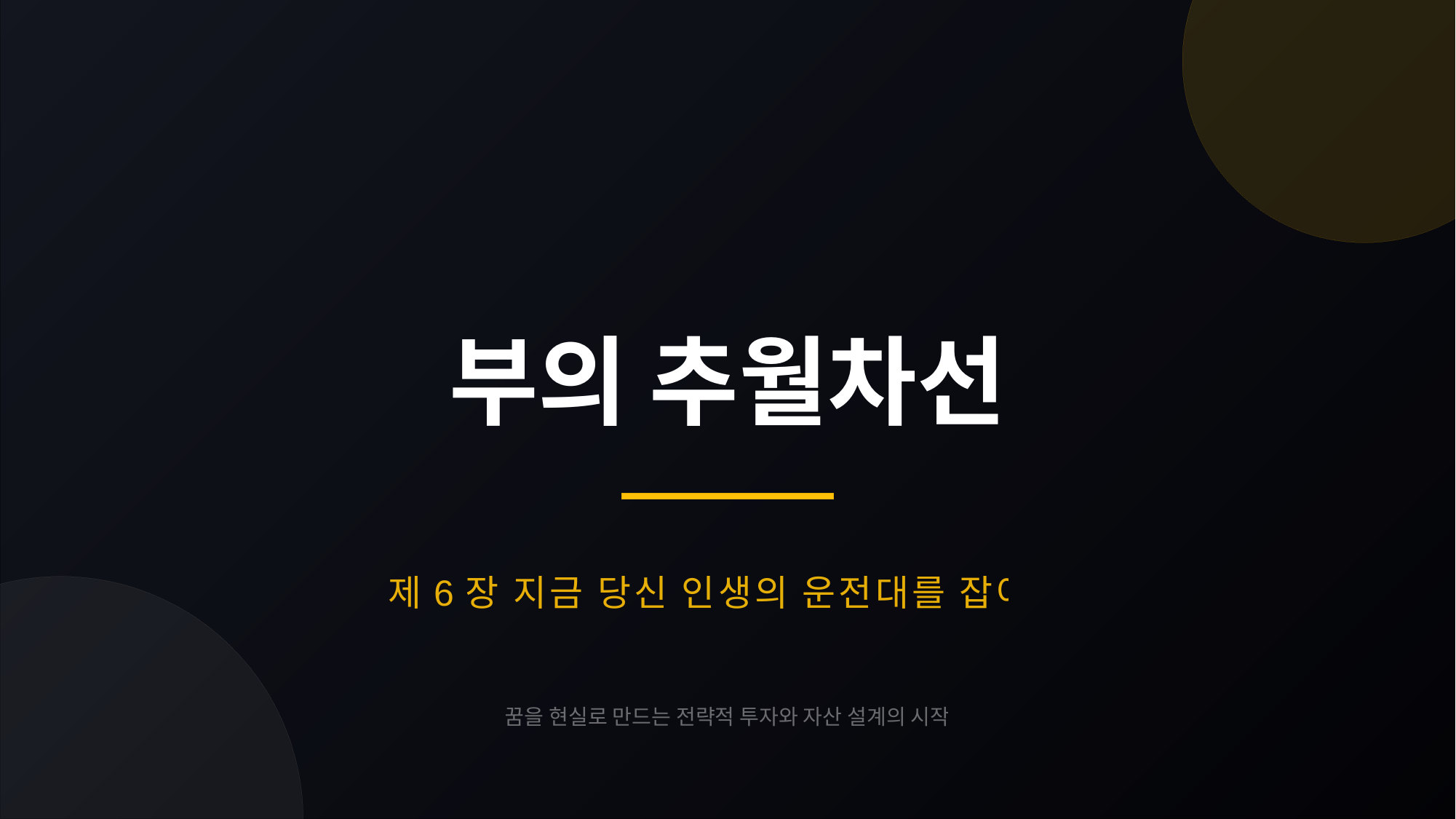

부의 추월차선

제6장 지금 당신 인생의 운전대를 잡아라

꿈을 현실로 만드는 전략적 투자와 자산 설계의 시작